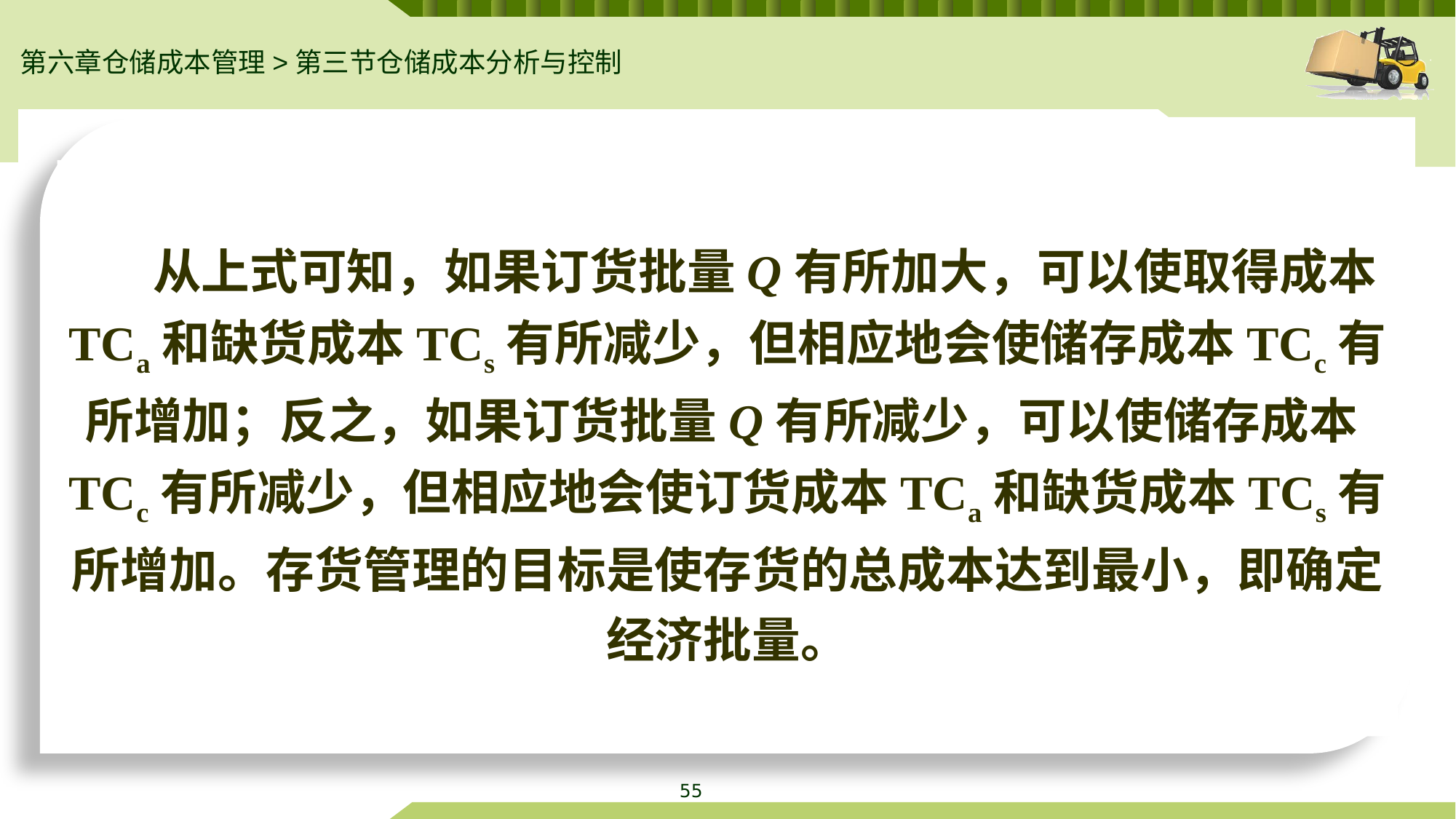

第六章仓储成本管理>第三节仓储成本分析与控制
从上式可知，如果订货批量Q有所加大，可以使取得成本TCa和缺货成本TCs有所减少，但相应地会使储存成本TCc有所增加；反之，如果订货批量Q有所减少，可以使储存成本TCc有所减少，但相应地会使订货成本TCa和缺货成本TCs有所增加。存货管理的目标是使存货的总成本达到最小，即确定经济批量。